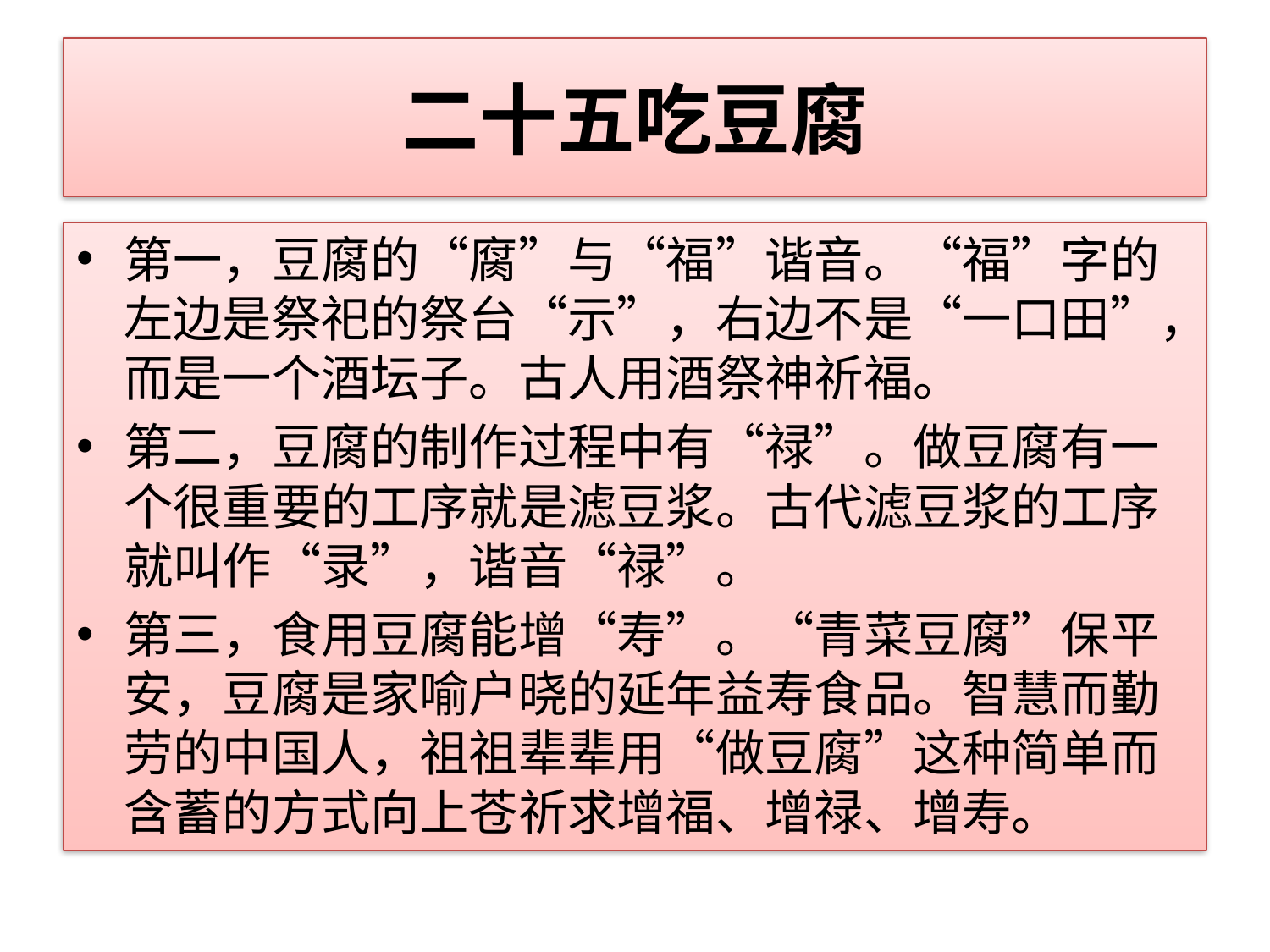

# 二十五吃豆腐
第一，豆腐的“腐”与“福”谐音。“福”字的左边是祭祀的祭台“示”，右边不是“一口田”，而是一个酒坛子。古人用酒祭神祈福。
第二，豆腐的制作过程中有“禄”。做豆腐有一个很重要的工序就是滤豆浆。古代滤豆浆的工序就叫作“录”，谐音“禄”。
第三，食用豆腐能增“寿”。“青菜豆腐”保平安，豆腐是家喻户晓的延年益寿食品。智慧而勤劳的中国人，祖祖辈辈用“做豆腐”这种简单而含蓄的方式向上苍祈求增福、增禄、增寿。